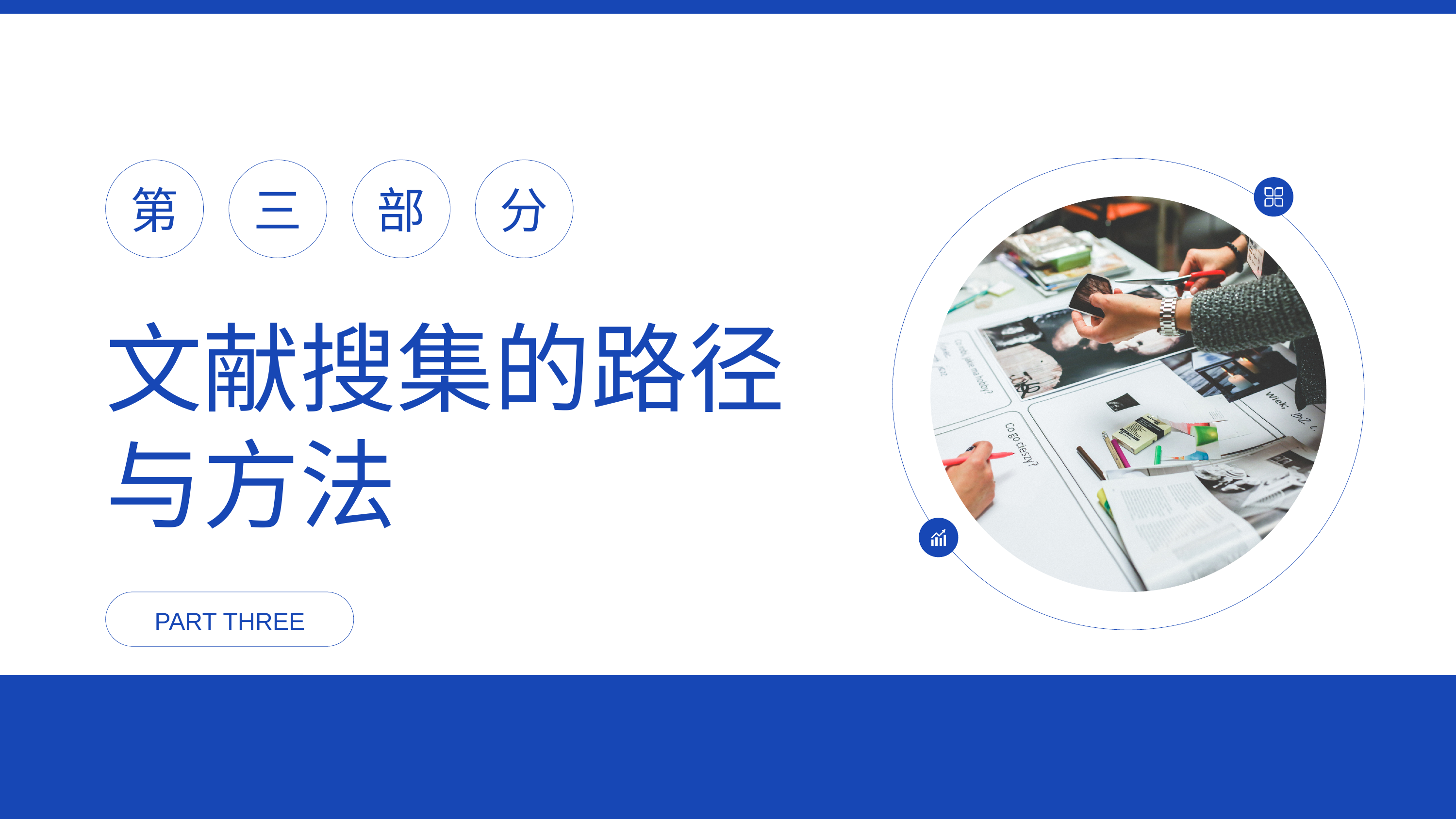

第
三
部
分

文献搜集的路径与方法

PART THREE